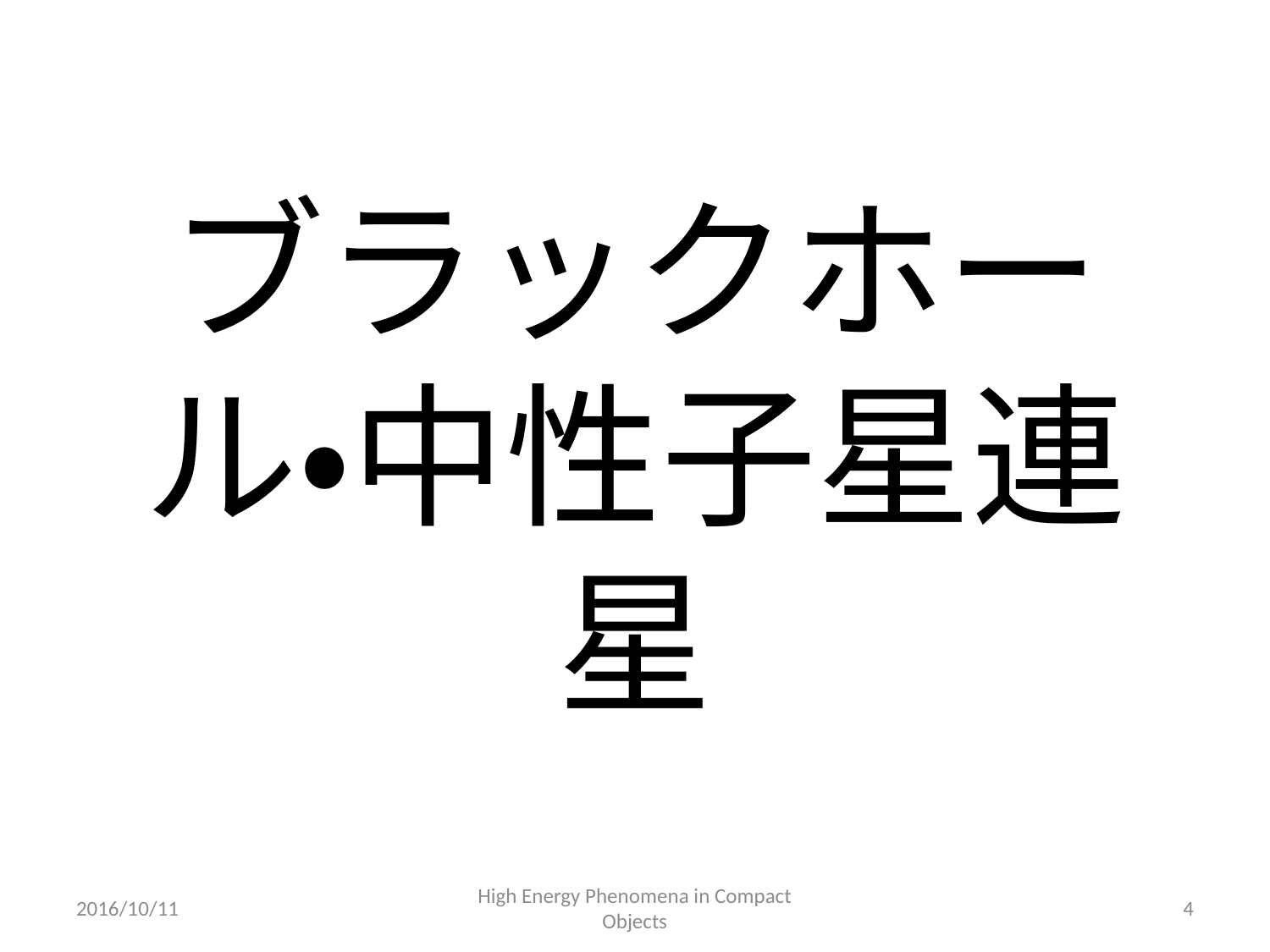

# ブラックホール・中性子星連星
2016/10/11
High Energy Phenomena in Compact Objects
4